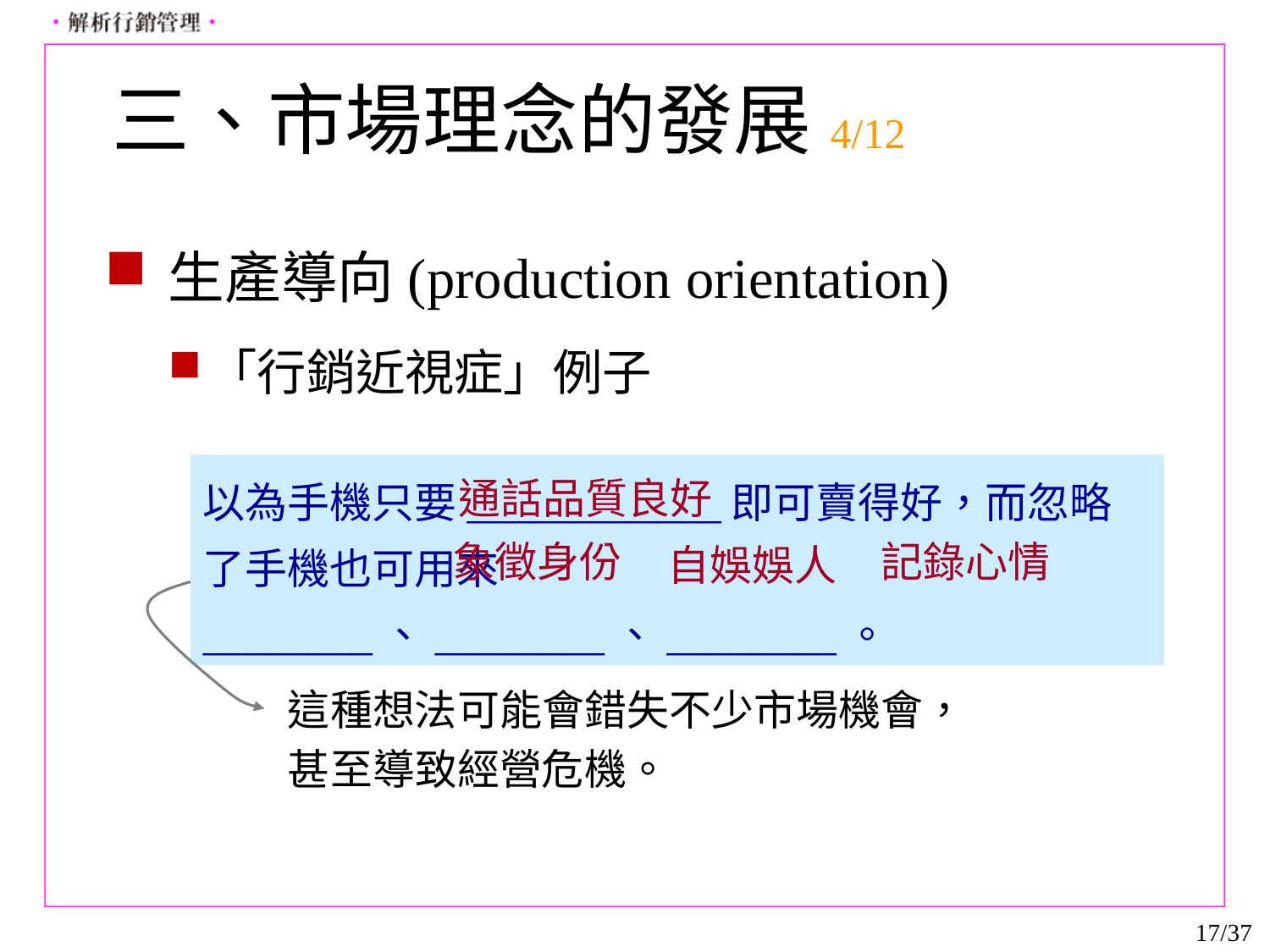

# 三、市場理念的發展4/12
生產導向(production orientation)
「行銷近視症」例子
以為手機只要____________即可賣得好，而忽略了手機也可用來________、________、________。
通話品質良好
象徵身份
記錄心情
自娛娛人

這種想法可能會錯失不少市場機會，
甚至導致經營危機。
17/37